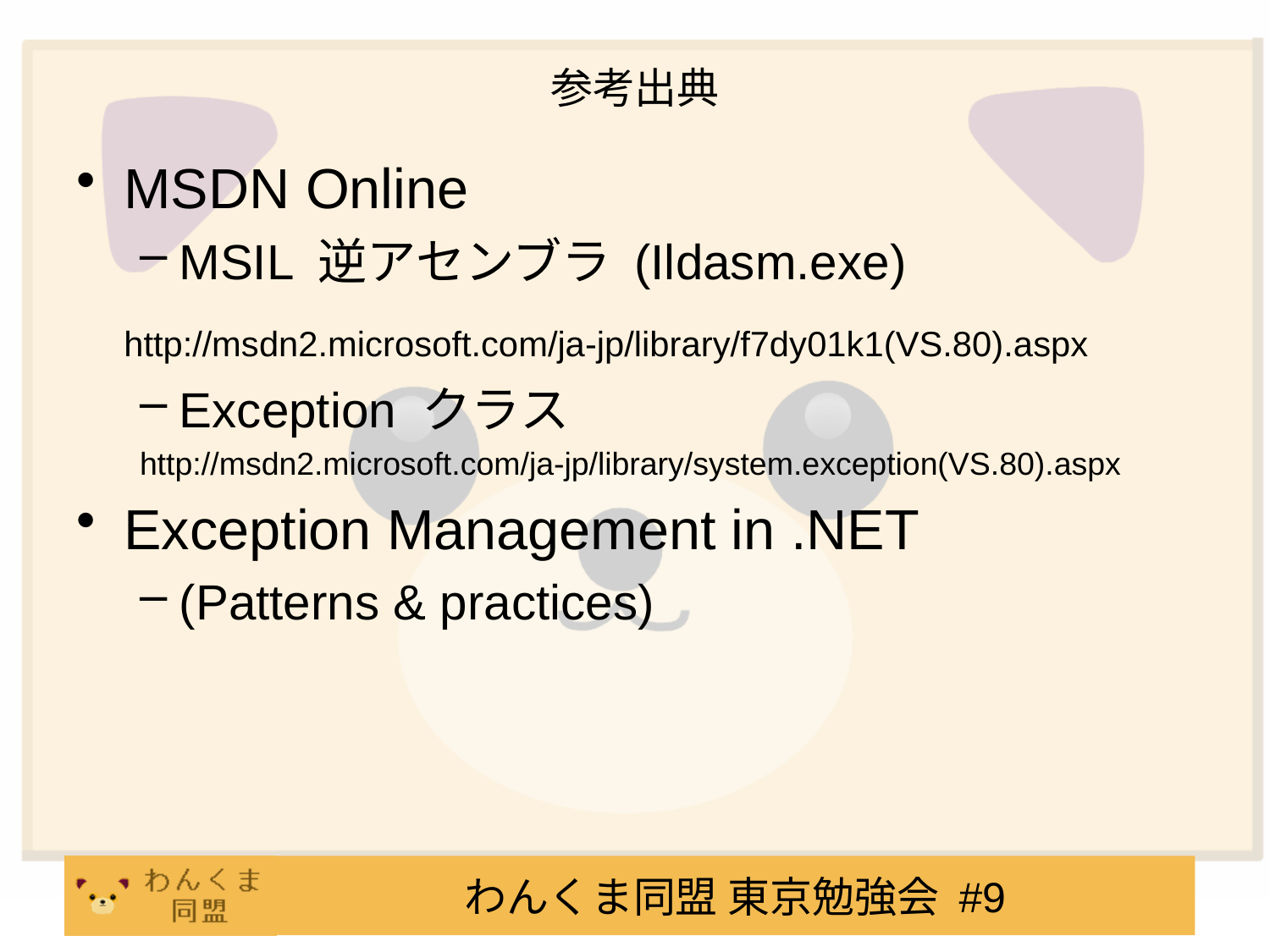

# 参考出典
MSDN Online
MSIL 逆アセンブラ (Ildasm.exe)
	http://msdn2.microsoft.com/ja-jp/library/f7dy01k1(VS.80).aspx
Exception クラス
http://msdn2.microsoft.com/ja-jp/library/system.exception(VS.80).aspx
Exception Management in .NET
(Patterns & practices)